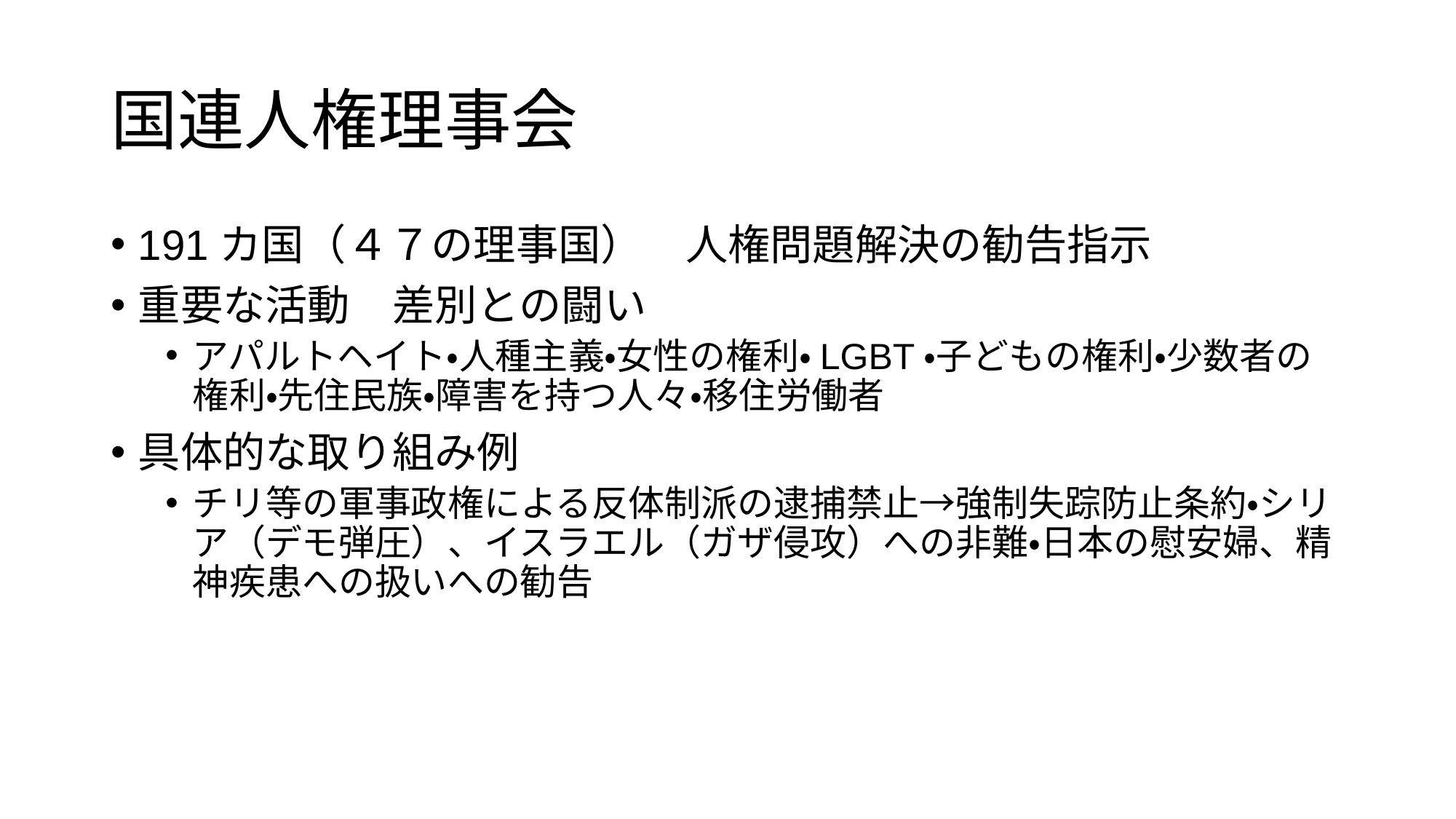

# 国連人権理事会
191カ国（４７の理事国）　人権問題解決の勧告指示
重要な活動　差別との闘い
アパルトヘイト・人種主義・女性の権利・LGBT・子どもの権利・少数者の権利・先住民族・障害を持つ人々・移住労働者
具体的な取り組み例
チリ等の軍事政権による反体制派の逮捕禁止→強制失踪防止条約・シリア（デモ弾圧）、イスラエル（ガザ侵攻）への非難・日本の慰安婦、精神疾患への扱いへの勧告